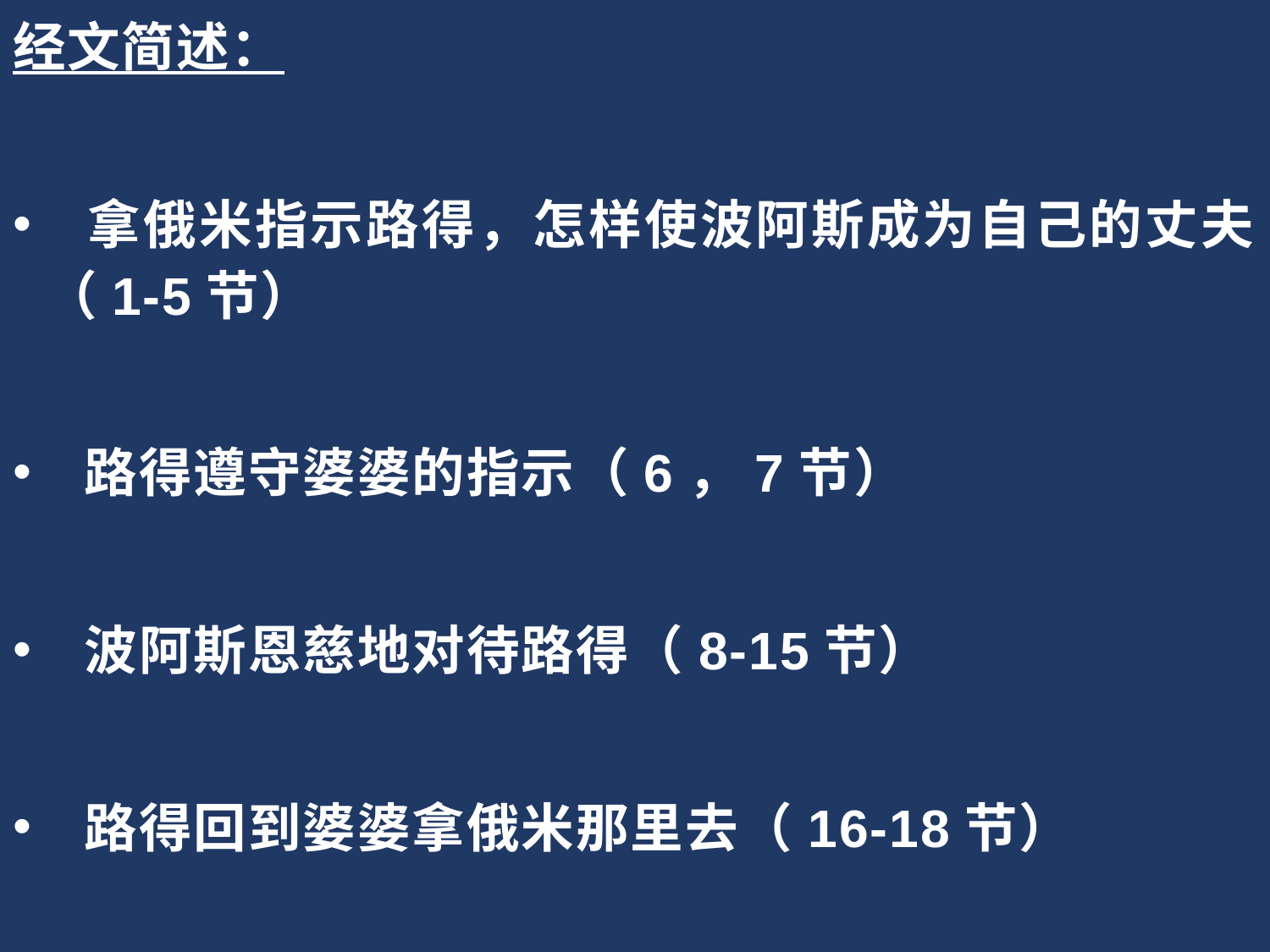

经文简述：

  拿俄米指示路得，怎样使波阿斯成为自己的丈夫（1-5节）

  路得遵守婆婆的指示（6，7节）

  波阿斯恩慈地对待路得（8-15节）

  路得回到婆婆拿俄米那里去（16-18节）